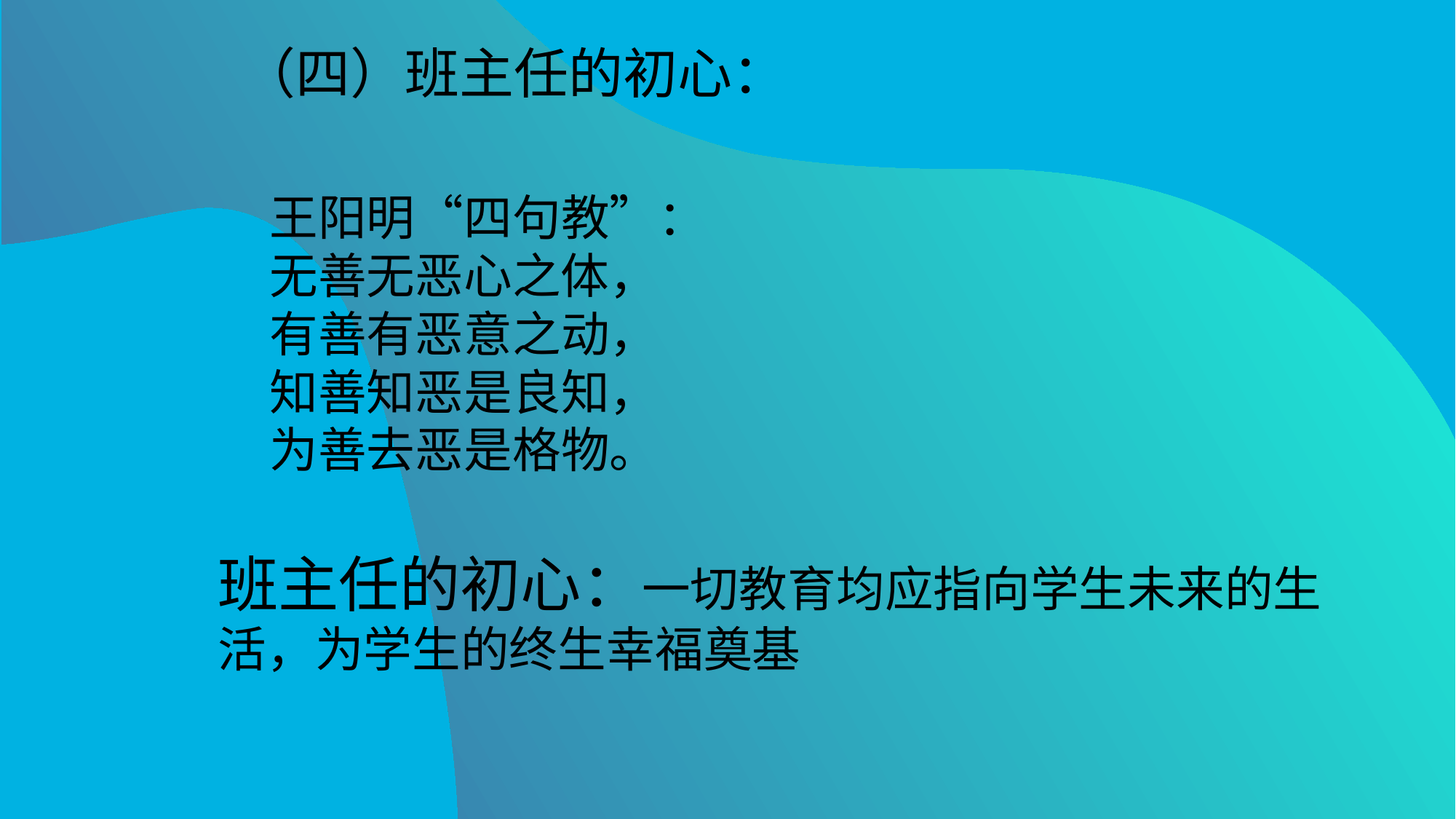

（四）班主任的初心：
王阳明“四句教”：
无善无恶心之体，
有善有恶意之动，
知善知恶是良知，
为善去恶是格物。
班主任的初心：一切教育均应指向学生未来的生活，为学生的终生幸福奠基